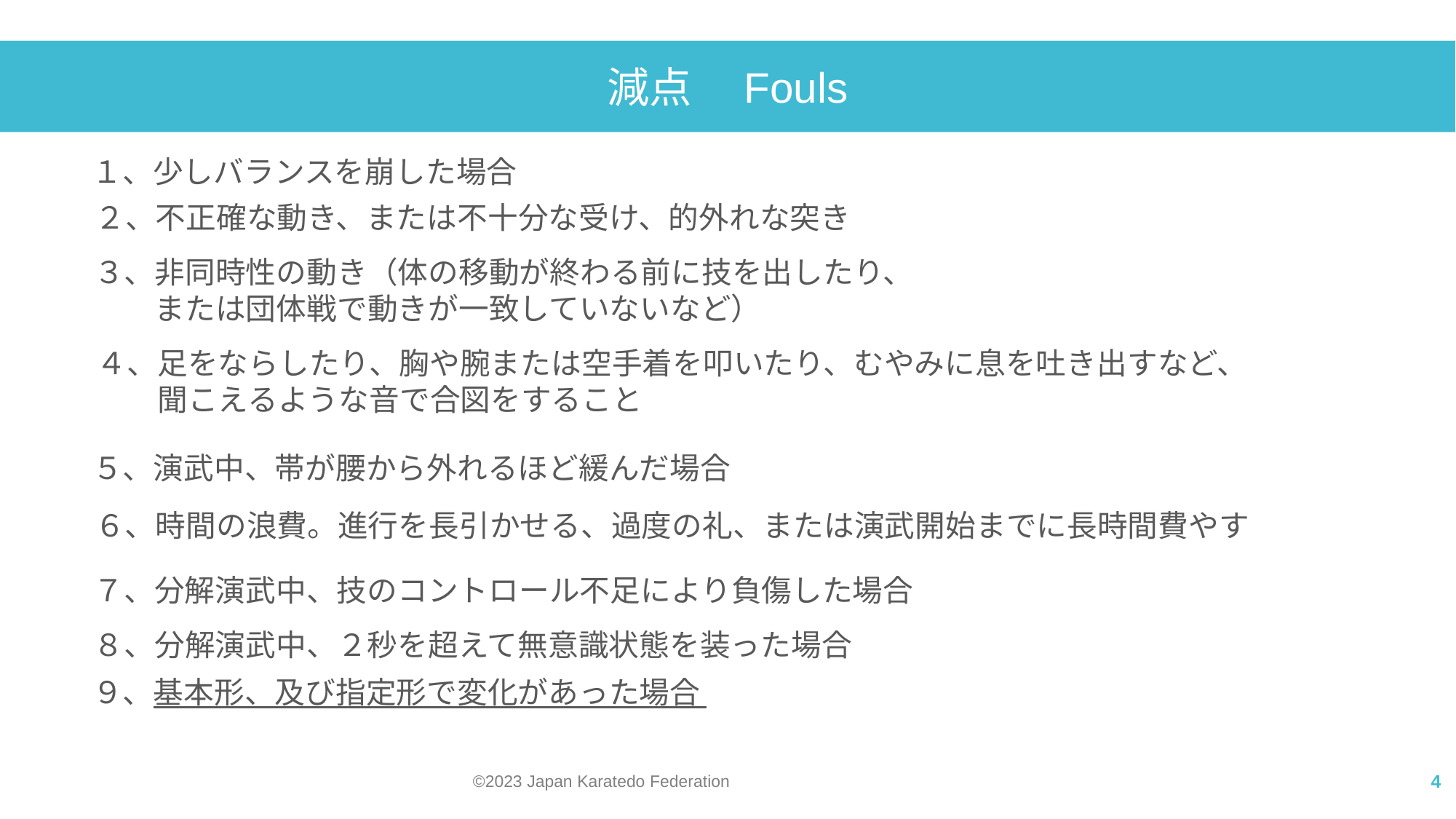

減点　Fouls
１、少しバランスを崩した場合
２、不正確な動き、または不十分な受け、的外れな突き
３、非同時性の動き（体の移動が終わる前に技を出したり、
　　または団体戦で動きが一致していないなど）
４、足をならしたり、胸や腕または空手着を叩いたり、むやみに息を吐き出すなど、
　　聞こえるような音で合図をすること
５、演武中、帯が腰から外れるほど緩んだ場合
６、時間の浪費。進行を長引かせる、過度の礼、または演武開始までに長時間費やす
７、分解演武中、技のコントロール不足により負傷した場合
８、分解演武中、２秒を超えて無意識状態を装った場合
９、基本形、及び指定形で変化があった場合
©️2023 Japan Karatedo Federation
4